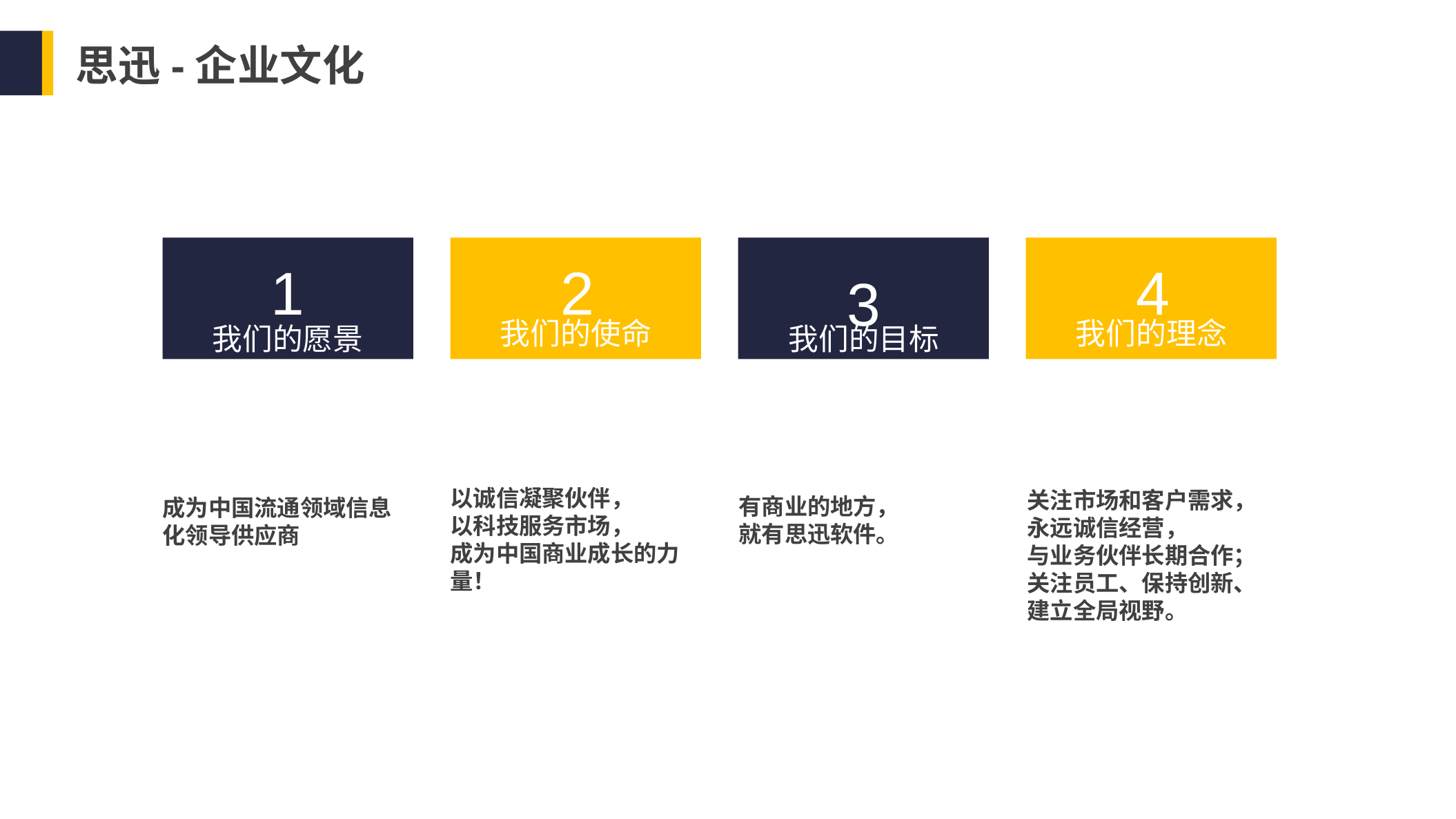

思迅-企业文化

1
我们的愿景

2
我们的使命

3
我们的目标

4
我们的理念
关注市场和客户需求，永远诚信经营，
与业务伙伴长期合作；
关注员工、保持创新、建立全局视野。
成为中国流通领域信息化领导供应商
以诚信凝聚伙伴，
以科技服务市场，
成为中国商业成长的力量！
有商业的地方，
就有思迅软件。